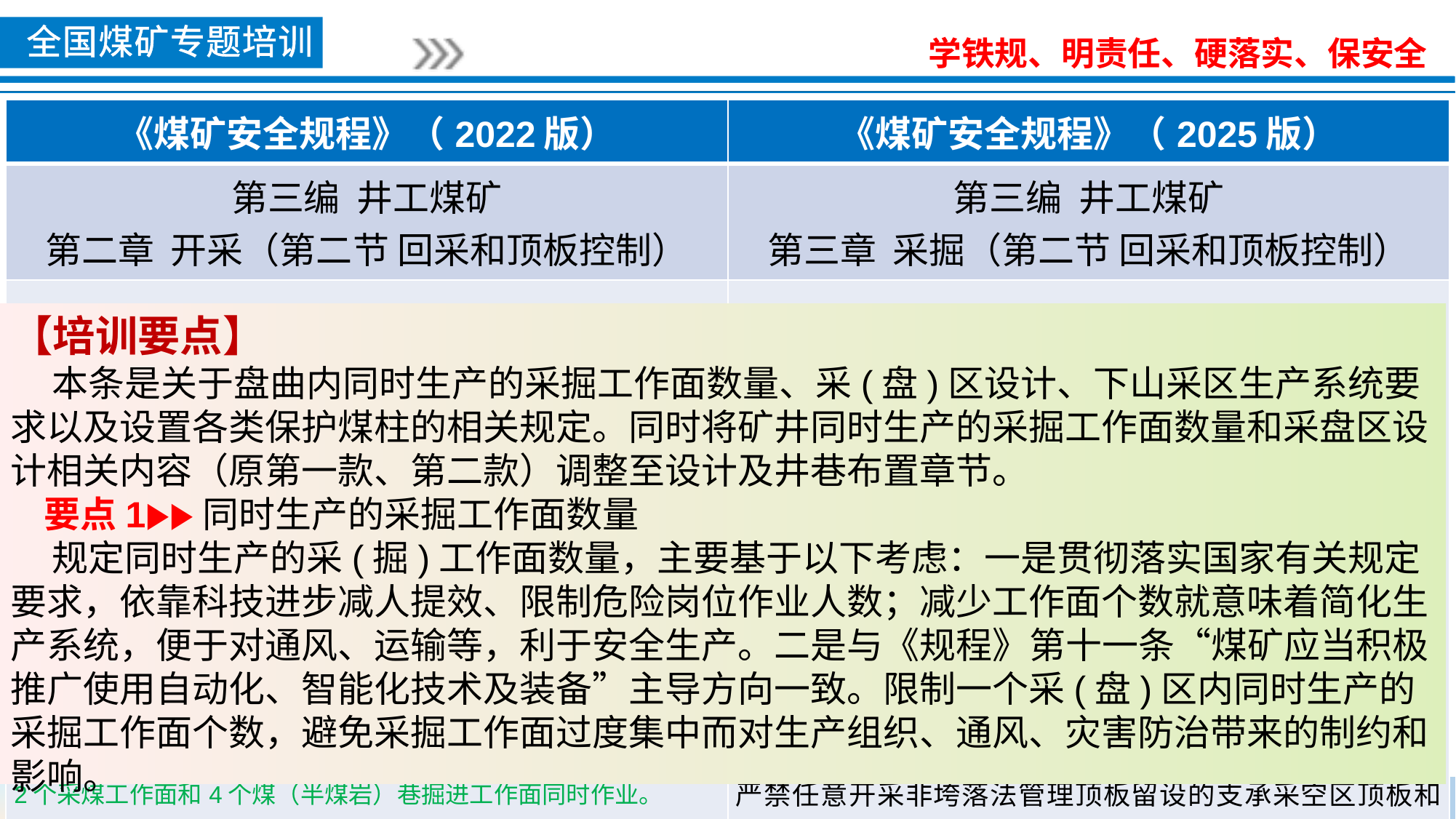

| 《煤矿安全规程》（2022版） | 《煤矿安全规程》（2025版） |
| --- | --- |
| 第三编 井工煤矿 第二章 开采（第二节 回采和顶板控制） | 第三编 井工煤矿 第三章 采掘（第二节 回采和顶板控制） |
| BB第九十五条 一个矿井同时回采的采煤工作面个数不得超过3个，煤（半煤岩）巷掘进工作面个数不得超过9个。严禁以掘代采。 采（盘）区开采前必须按照生产布局和资源回收合理的要求编制采（盘）区设计，并严格按照采（盘）区设计组织施工，情况发生变化时及时修改设计。 一个采（盘）区内同一煤层的一翼最多只能布置1个采煤工作面和2个煤（半煤岩）巷掘进工作面同时作业。一个采（盘）区内同一煤层双翼开采或者多煤层开采的，该采（盘）区最多只能布置2个采煤工作面和4个煤（半煤岩）巷掘进工作面同时作业。 在采动影响范围内不得布置2个采煤工作面同时回采。 下山采区未形成完整的通风、排水等生产系统前，严禁掘进回采巷道。 | 第一百一十七条 一个采（盘）区内同一煤层的一翼最多只能布置1个采煤工作面和2个煤（半煤岩）巷掘进工作面同时作业。一个采（盘）区内同一煤层双翼开采或者多煤层开采的，该采（盘）区最多只能布置2个采煤工作面和4个煤（半煤岩）巷掘进工作面同时作业。 在采动影响范围内不得布置2个采煤工作面同时回采。 下山采区未形成完整的通风、排水等生产系统前，严禁掘进回采巷道。 严禁任意开采非垮落法管理顶板留设的支承采空区顶板和上覆岩层的煤柱，以及采空区安全隔离煤柱。 |
【培训要点】
    本条是关于盘曲内同时生产的采掘工作面数量、采(盘)区设计、下山采区生产系统要求以及设置各类保护煤柱的相关规定。同时将矿井同时生产的采掘工作面数量和采盘区设计相关内容（原第一款、第二款）调整至设计及井巷布置章节。
   要点1▶▶同时生产的采掘工作面数量
    规定同时生产的采(掘)工作面数量，主要基于以下考虑：一是贯彻落实国家有关规定要求，依靠科技进步减人提效、限制危险岗位作业人数；减少工作面个数就意味着简化生产系统，便于对通风、运输等，利于安全生产。二是与《规程》第十一条“煤矿应当积极推广使用自动化、智能化技术及装备”主导方向一致。限制一个采(盘)区内同时生产的采掘工作面个数，避免采掘工作面过度集中而对生产组织、通风、灾害防治带来的制约和影响。